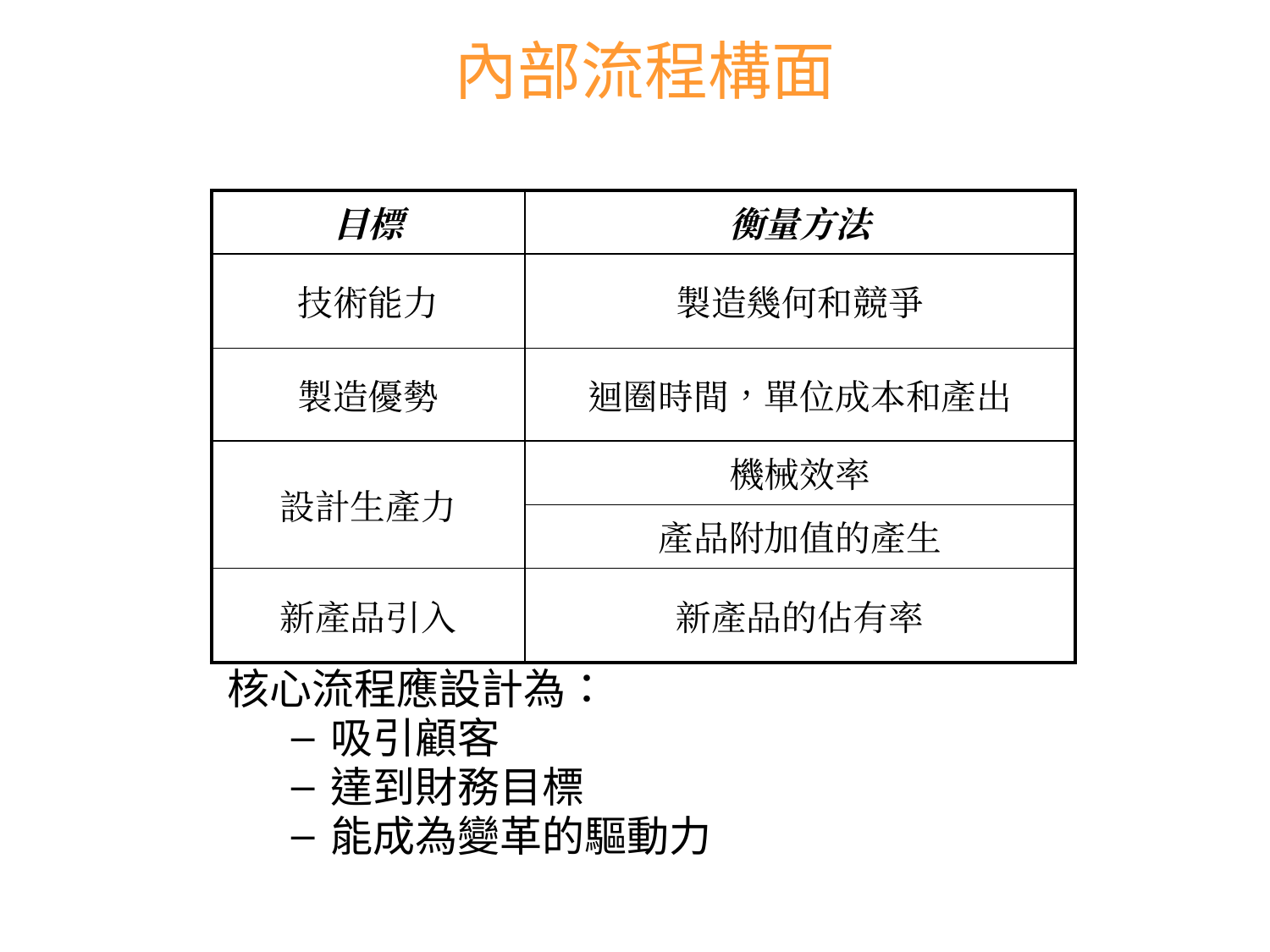

# 內部流程構面
| 目標 | 衡量方法 |
| --- | --- |
| 技術能力 | 製造幾何和競爭 |
| 製造優勢 | 迴圈時間，單位成本和產出 |
| 設計生產力 | 機械效率 |
|  | 產品附加值的產生 |
| 新產品引入 | 新產品的佔有率 |
核心流程應設計為：
吸引顧客
達到財務目標
能成為變革的驅動力